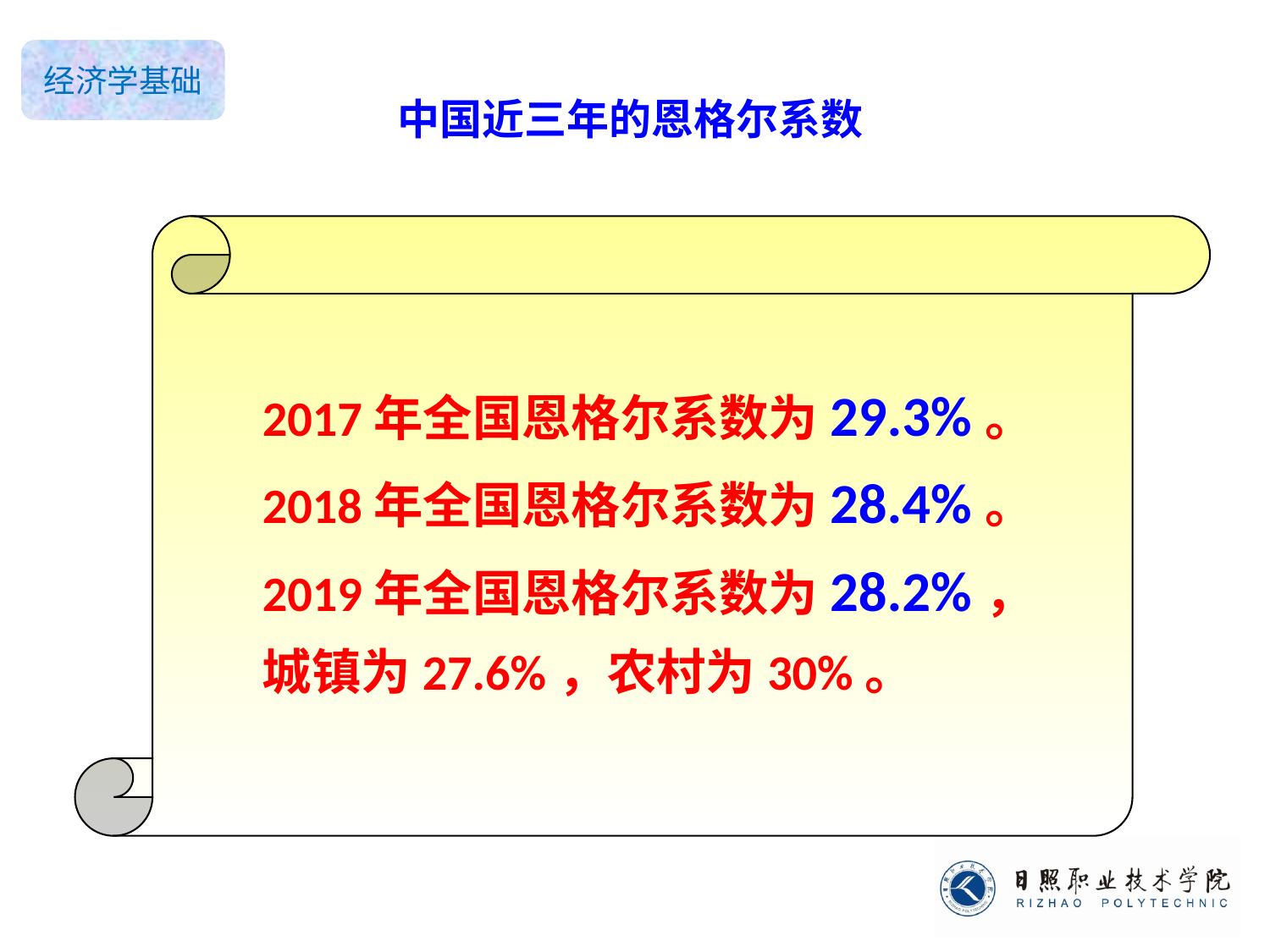

中国近三年的恩格尔系数

2017年全国恩格尔系数为29.3%。
2018年全国恩格尔系数为28.4%。
2019年全国恩格尔系数为28.2%，
城镇为27.6%，农村为30%。

2018年中国恩格尔系数是28.4%。